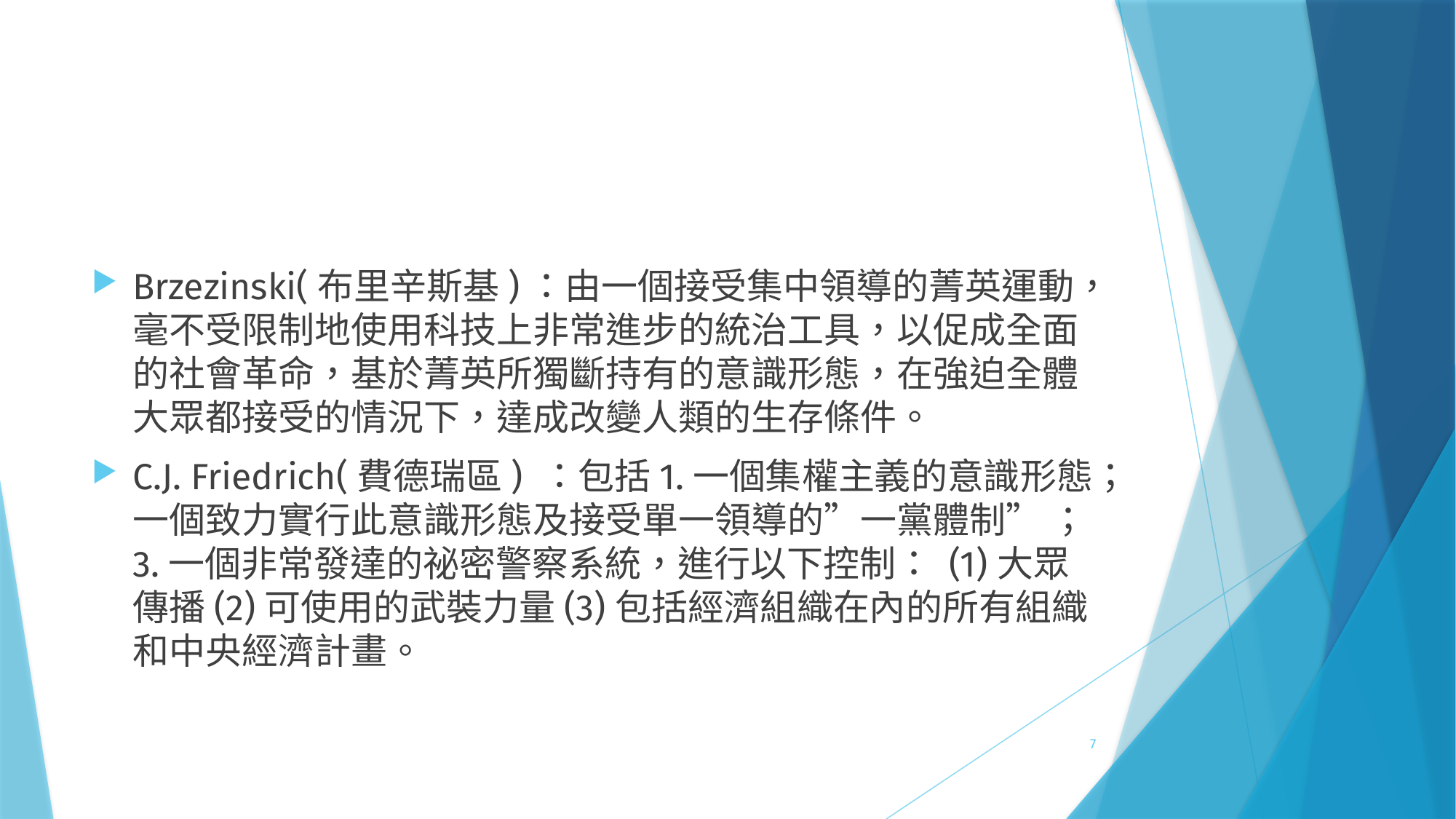

#
Brzezinski(布里辛斯基)：由一個接受集中領導的菁英運動，毫不受限制地使用科技上非常進步的統治工具，以促成全面的社會革命，基於菁英所獨斷持有的意識形態，在強迫全體大眾都接受的情況下，達成改變人類的生存條件。
C.J. Friedrich(費德瑞區) ：包括1.一個集權主義的意識形態；一個致力實行此意識形態及接受單一領導的”一黨體制” ；3.一個非常發達的祕密警察系統，進行以下控制： (1)大眾傳播(2)可使用的武裝力量(3)包括經濟組織在內的所有組織和中央經濟計畫。

7